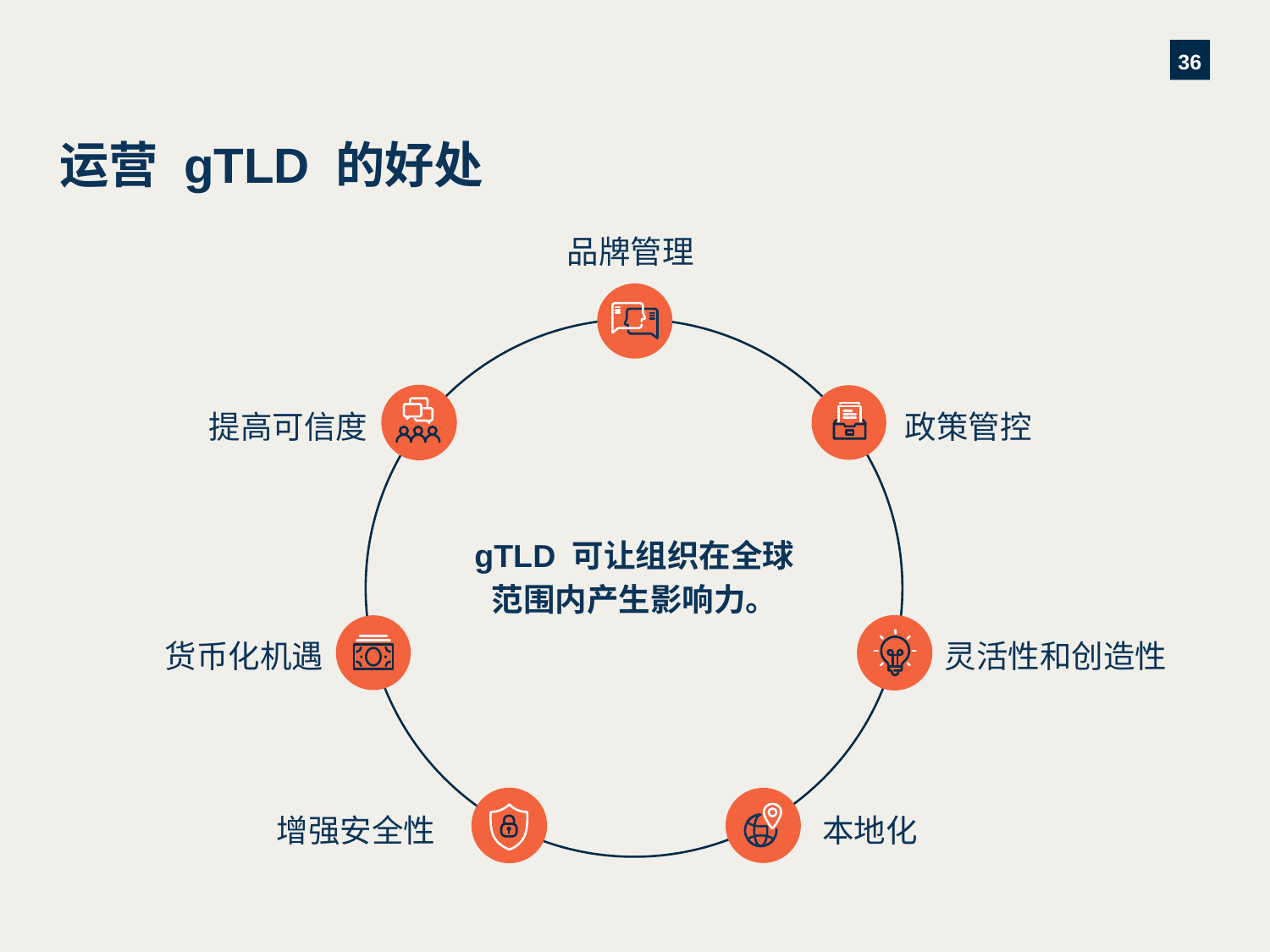

# 运营 gTLD 的好处
品牌管理

提高可信度
政策管控

gTLD 可让组织在全球
范围内产生影响力。
货币化机遇
灵活性和创造性

增强安全性
本地化